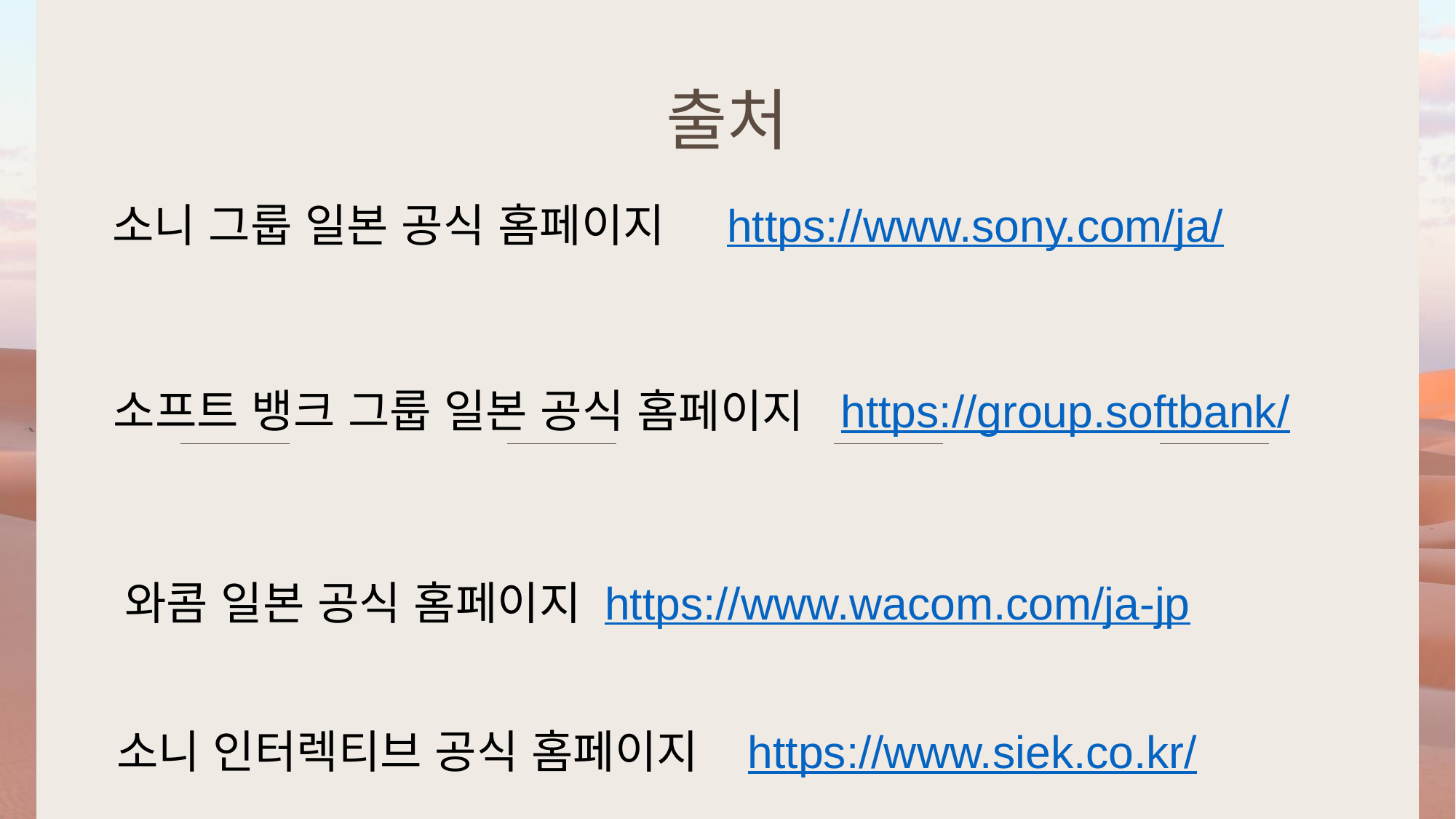

# 출처
소니 그룹 일본 공식 홈페이지    https://www.sony.com/ja/
소프트 뱅크 그룹 일본 공식 홈페이지  https://group.softbank/
와콤 일본 공식 홈페이지 https://www.wacom.com/ja-jp
소니 인터렉티브 공식 홈페이지   https://www.siek.co.kr/